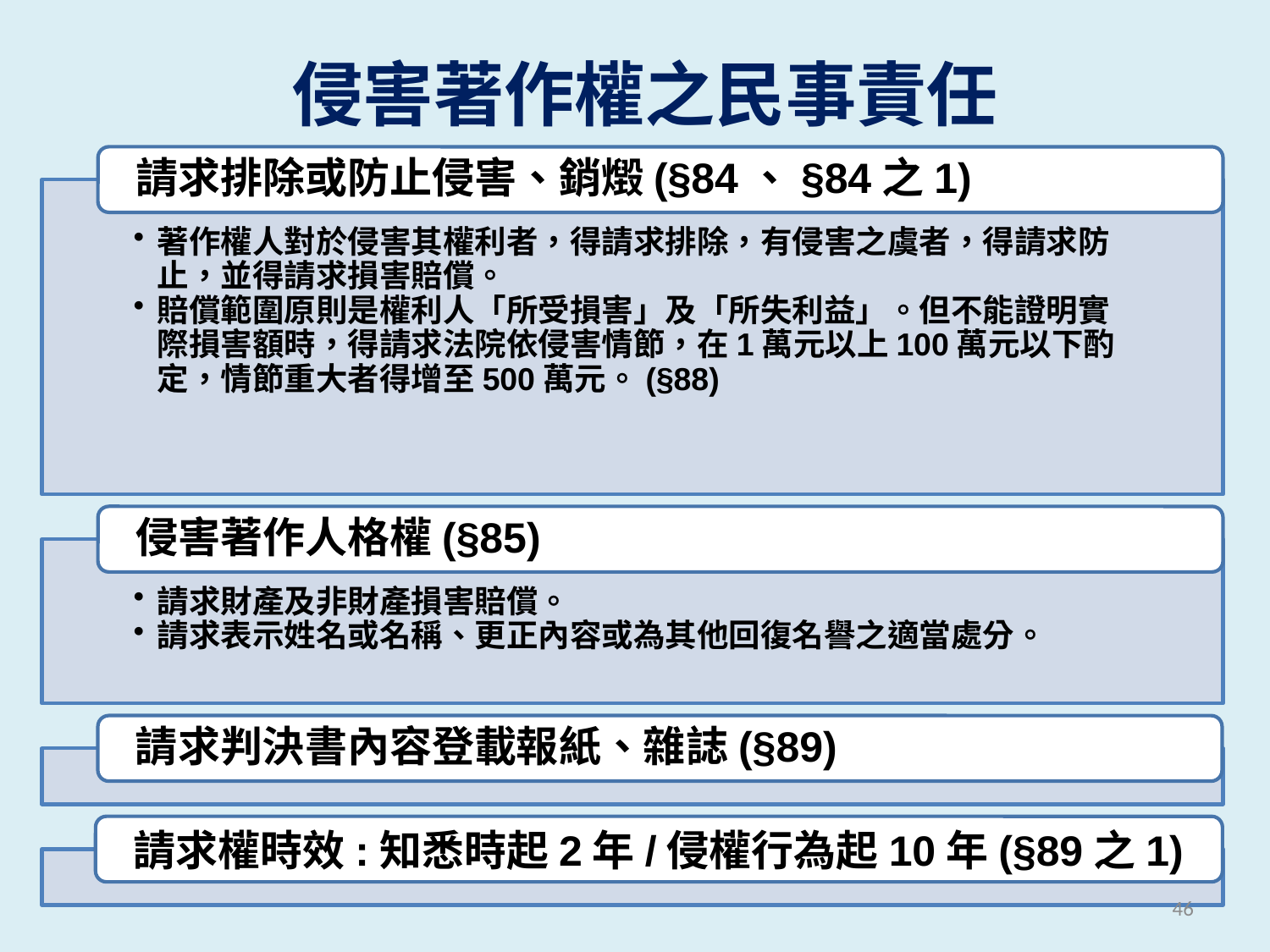

# 侵害著作權之民事責任
著作權人對於侵害其權利者，得請求排除，有侵害之虞者，得請求防止，並得請求損害賠償。
賠償範圍原則是權利人「所受損害」及「所失利益」。但不能證明實際損害額時，得請求法院依侵害情節，在1萬元以上100萬元以下酌定，情節重大者得增至500萬元。(§88)
請求排除或防止侵害、銷燬(§84、§84之1)
請求財產及非財產損害賠償。
請求表示姓名或名稱、更正內容或為其他回復名譽之適當處分。
侵害著作人格權(§85)
請求判決書內容登載報紙、雜誌(§89)
請求權時效:知悉時起2年/侵權行為起10年(§89之1)
46